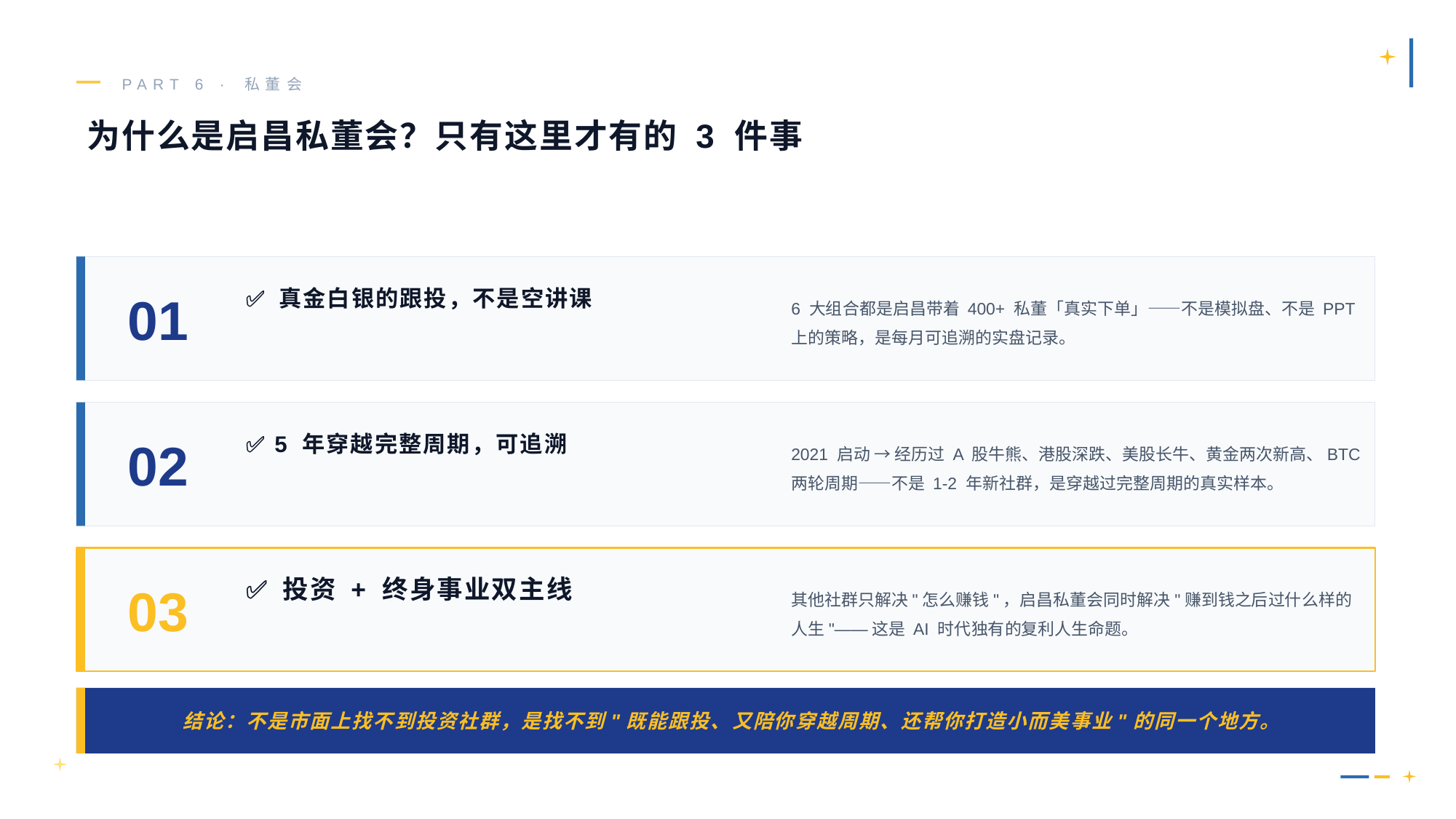

PART 6 · 私董会

为什么是启昌私董会？只有这里才有的 3 件事

01
6 大组合都是启昌带着 400+ 私董「真实下单」——不是模拟盘、不是 PPT 上的策略，是每月可追溯的实盘记录。
✅ 真金白银的跟投，不是空讲课

02
2021 启动 → 经历过 A 股牛熊、港股深跌、美股长牛、黄金两次新高、BTC 两轮周期——不是 1-2 年新社群，是穿越过完整周期的真实样本。
✅ 5 年穿越完整周期，可追溯

03
其他社群只解决"怎么赚钱"，启昌私董会同时解决"赚到钱之后过什么样的人生"——这是 AI 时代独有的复利人生命题。
✅ 投资 + 终身事业双主线

结论：不是市面上找不到投资社群，是找不到"既能跟投、又陪你穿越周期、还帮你打造小而美事业"的同一个地方。